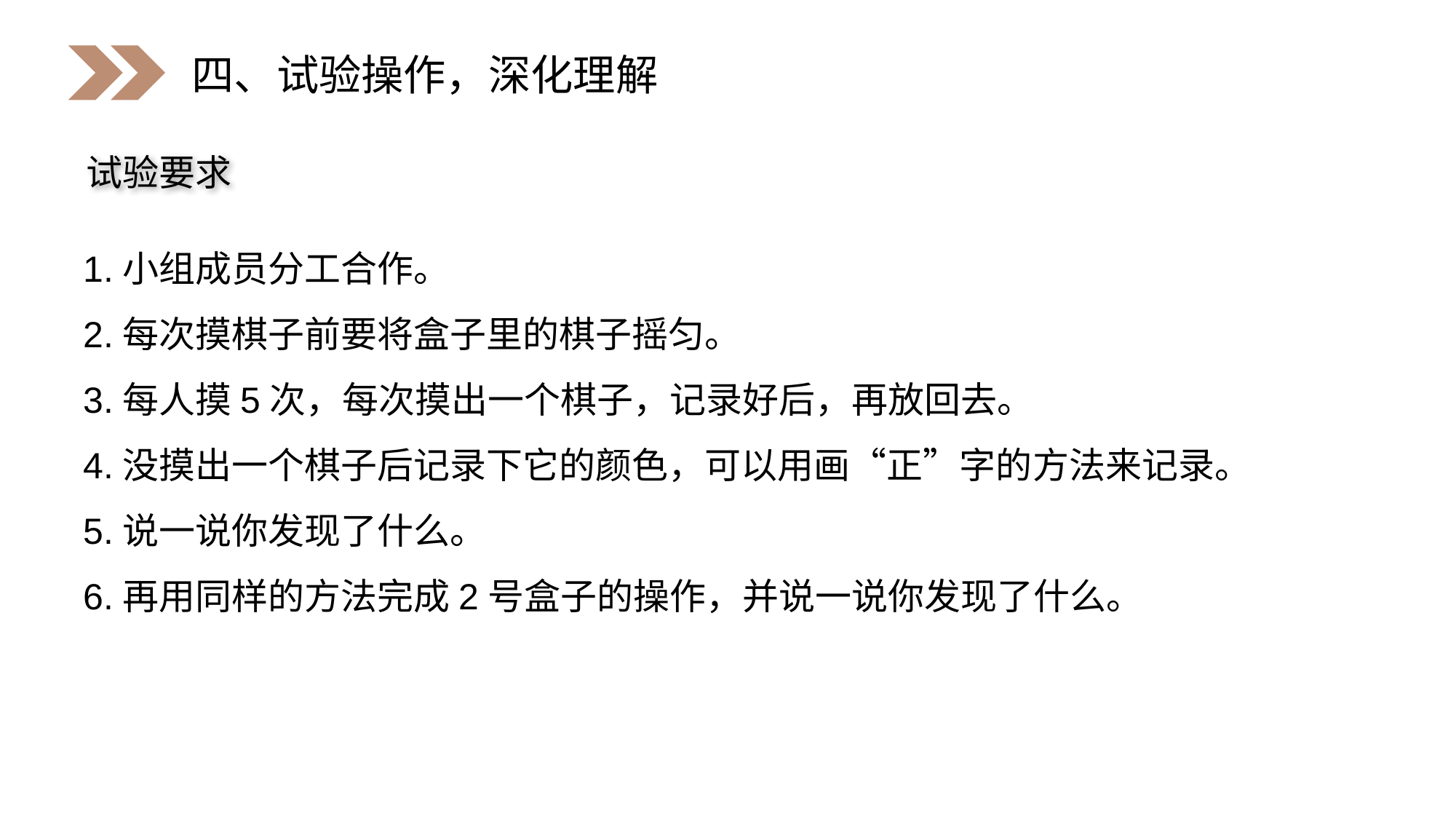

四、试验操作，深化理解
试验要求
1.小组成员分工合作。
2.每次摸棋子前要将盒子里的棋子摇匀。
3.每人摸5次，每次摸出一个棋子，记录好后，再放回去。
4.没摸出一个棋子后记录下它的颜色，可以用画“正”字的方法来记录。
5.说一说你发现了什么。
6.再用同样的方法完成2号盒子的操作，并说一说你发现了什么。